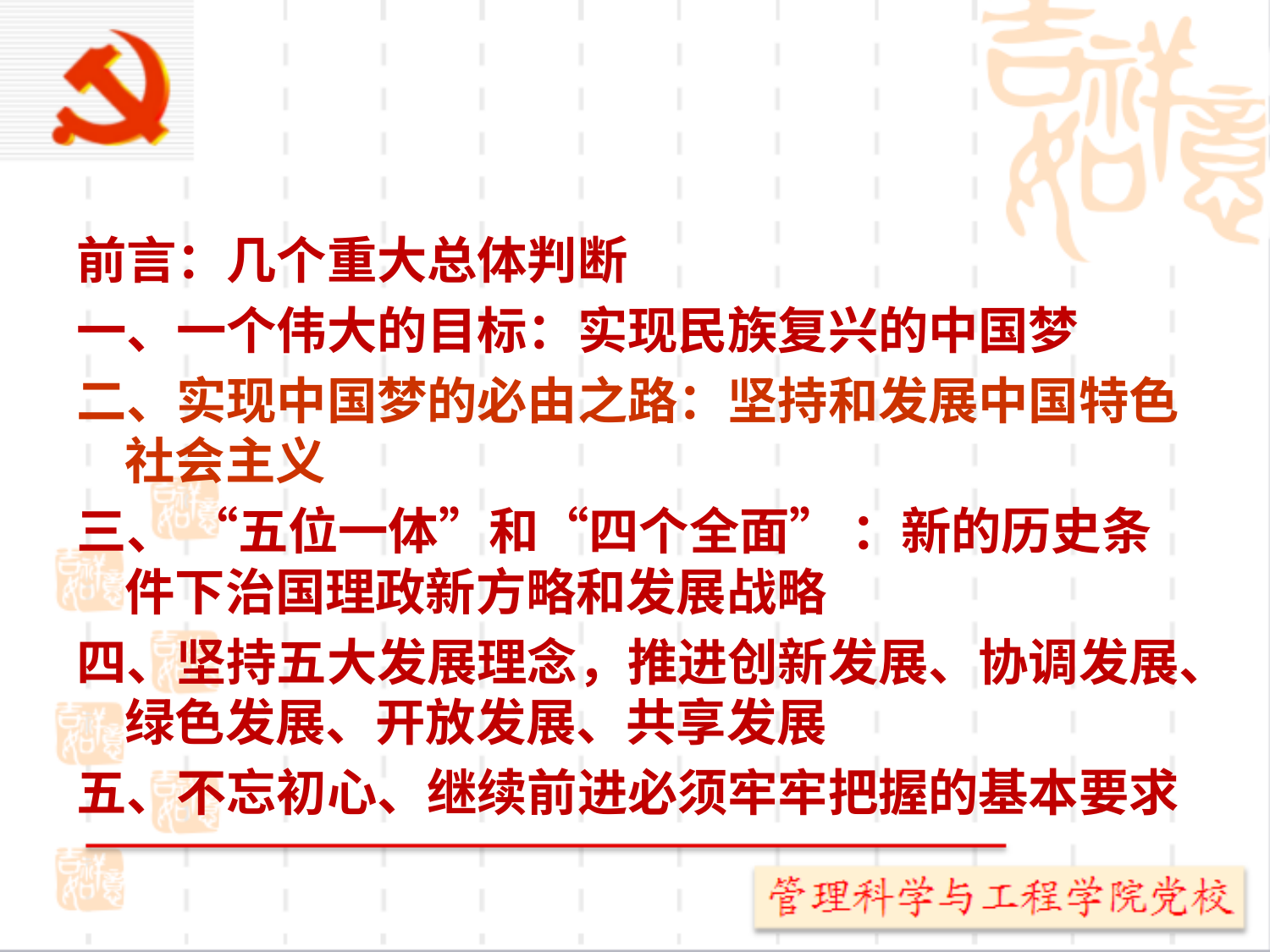

#
前言：几个重大总体判断
一、一个伟大的目标：实现民族复兴的中国梦
二、实现中国梦的必由之路：坚持和发展中国特色社会主义
三、 “五位一体”和“四个全面” ：新的历史条件下治国理政新方略和发展战略
四、坚持五大发展理念，推进创新发展、协调发展、绿色发展、开放发展、共享发展
五、不忘初心、继续前进必须牢牢把握的基本要求